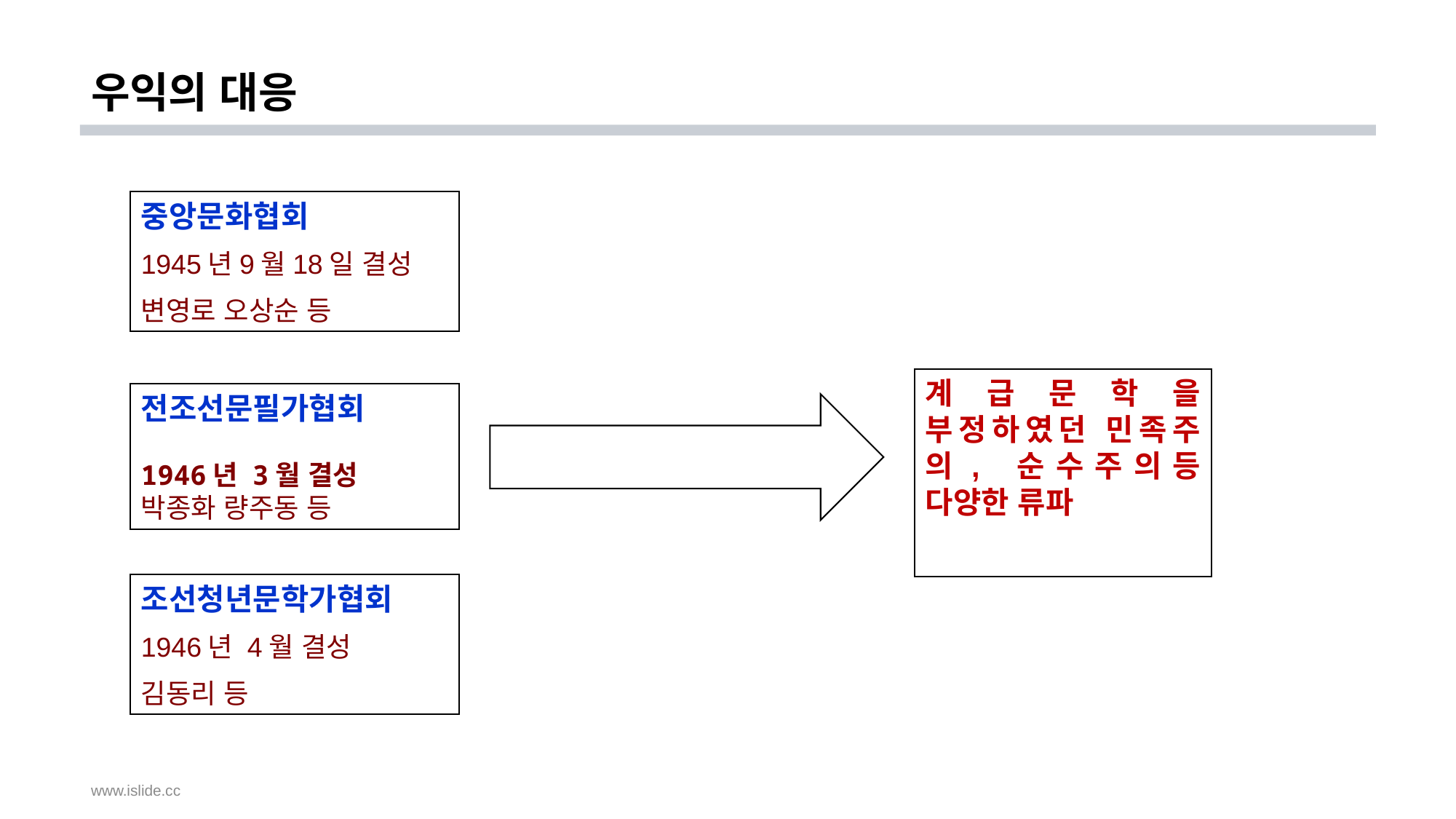

# 우익의 대응
중앙문화협회
1945년9월18일 결성
변영로 오상순 등
계급문학을 부정하였던 민족주의, 순수주의등 다양한 류파

전조선문필가협회

1946년 3월 결성
박종화 량주동 등

조선청년문학가협회
1946년 4월 결성
김동리 등
www.islide.cc
6